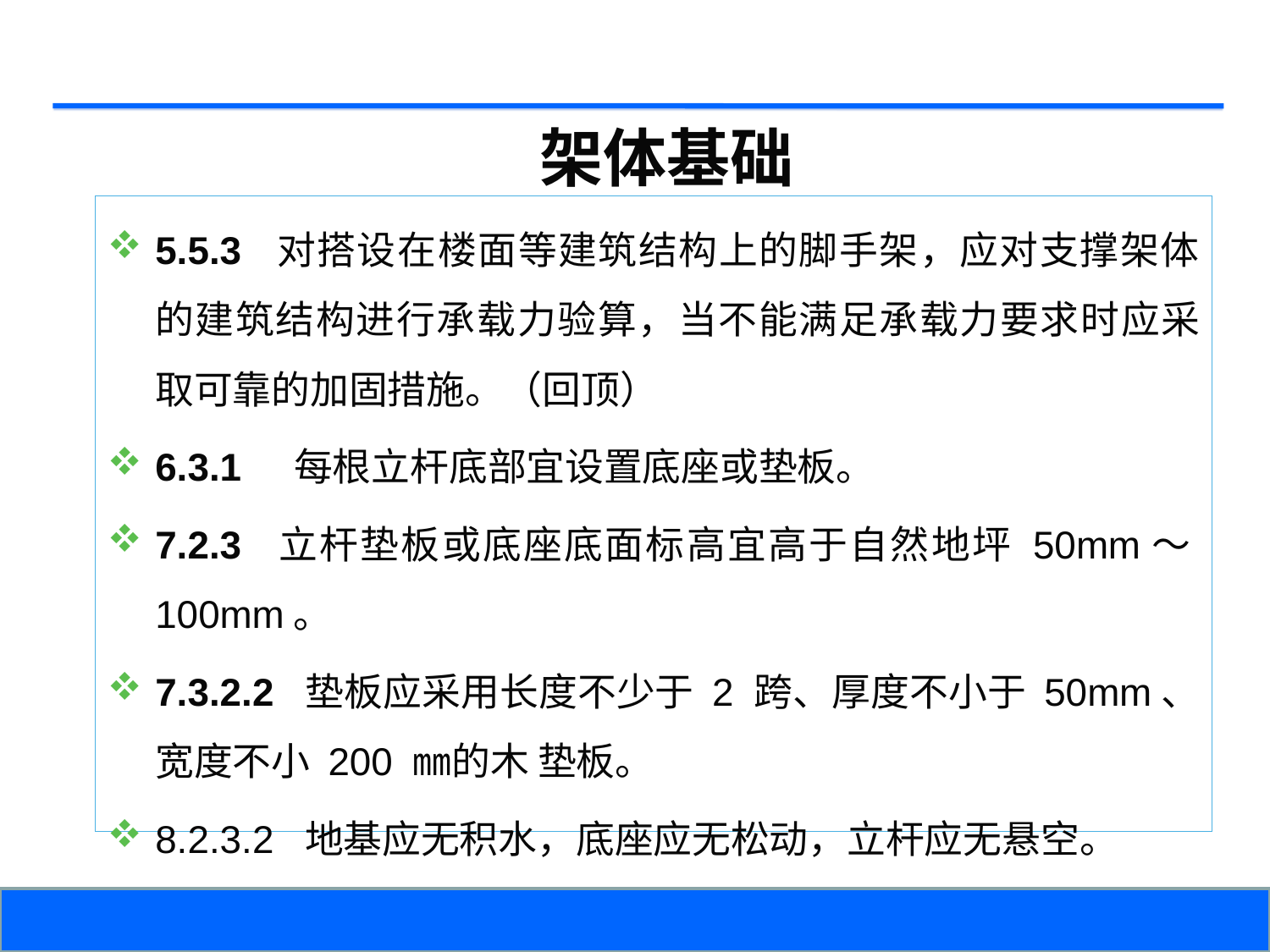

架体基础
5.5.3  对搭设在楼面等建筑结构上的脚手架，应对支撑架体的建筑结构进行承载力验算，当不能满足承载力要求时应采取可靠的加固措施。（回顶）
6.3.1    每根立杆底部宜设置底座或垫板。
7.2.3  立杆垫板或底座底面标高宜高于自然地坪 50mm～100mm。
7.3.2.2  垫板应采用长度不少于 2 跨、厚度不小于 50mm、宽度不小 200 ㎜的木 垫板。
8.2.3.2  地基应无积水，底座应无松动，立杆应无悬空。